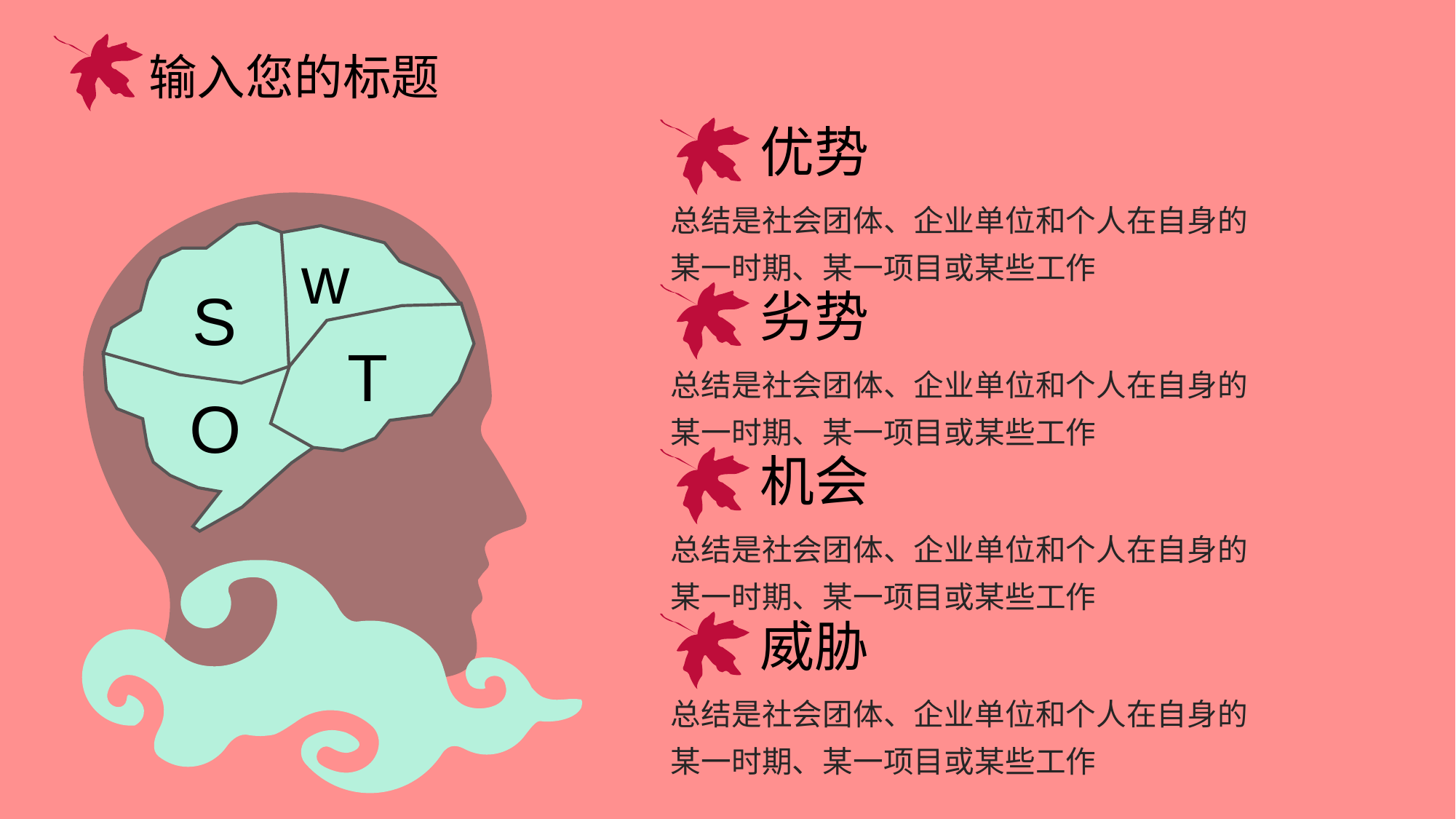

输入您的标题
优势

总结是社会团体、企业单位和个人在自身的某一时期、某一项目或某些工作

w
S
劣势

总结是社会团体、企业单位和个人在自身的某一时期、某一项目或某些工作
T
O
机会

总结是社会团体、企业单位和个人在自身的某一时期、某一项目或某些工作

威胁

总结是社会团体、企业单位和个人在自身的某一时期、某一项目或某些工作